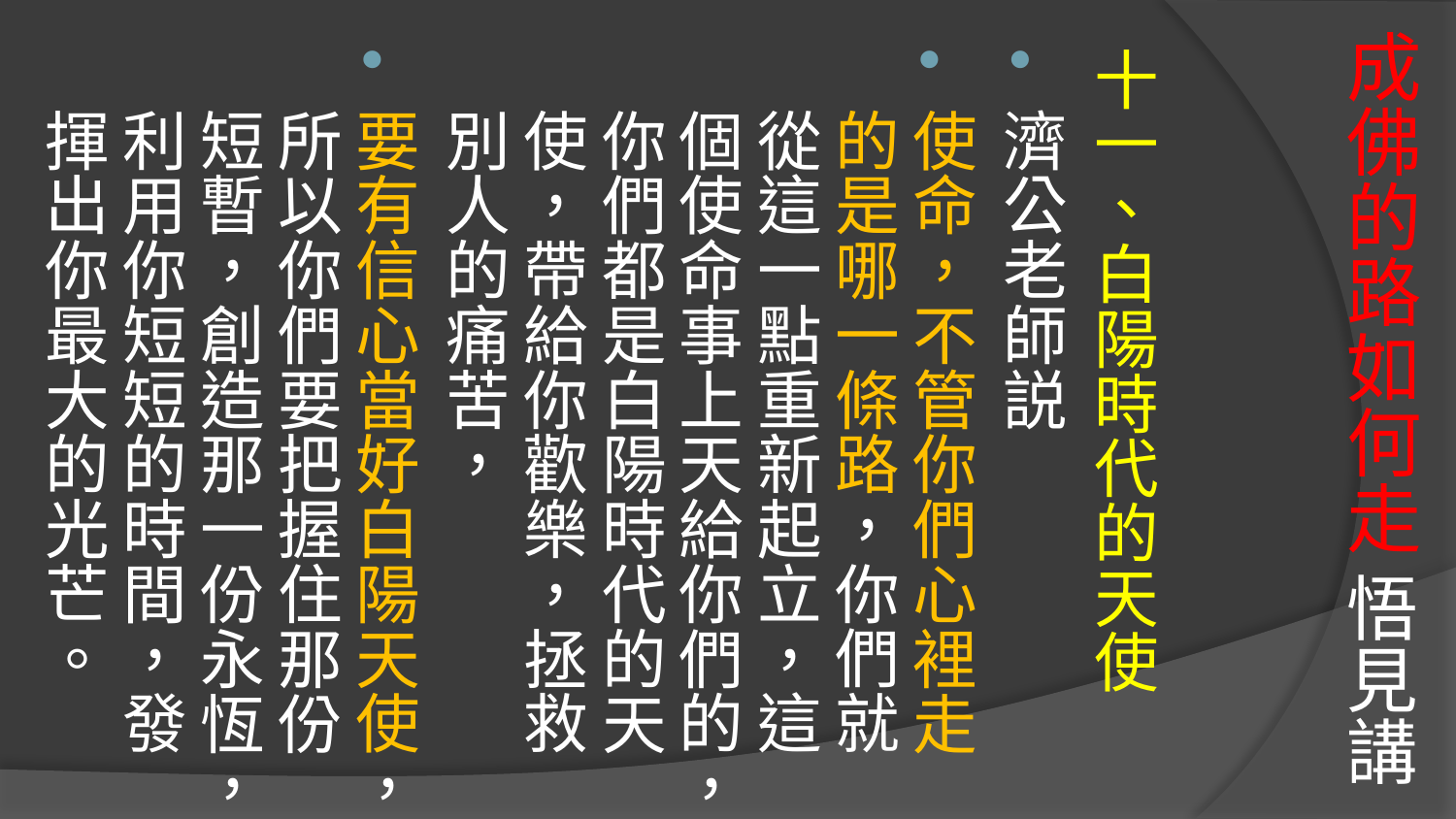

# 成佛的路如何走 悟見講
十一、白陽時代的天使
濟公老師説
使命，不管你們心裡走的是哪一條路，你們就從這一點重新起立，這個使命事上天給你們的，你們都是白陽時代的天使，帶給你歡樂，拯救別人的痛苦，
要有信心當好白陽天使，所以你們要把握住那份短暫，創造那一份永恆，利用你短短的時間，發揮出你最大的光芒。